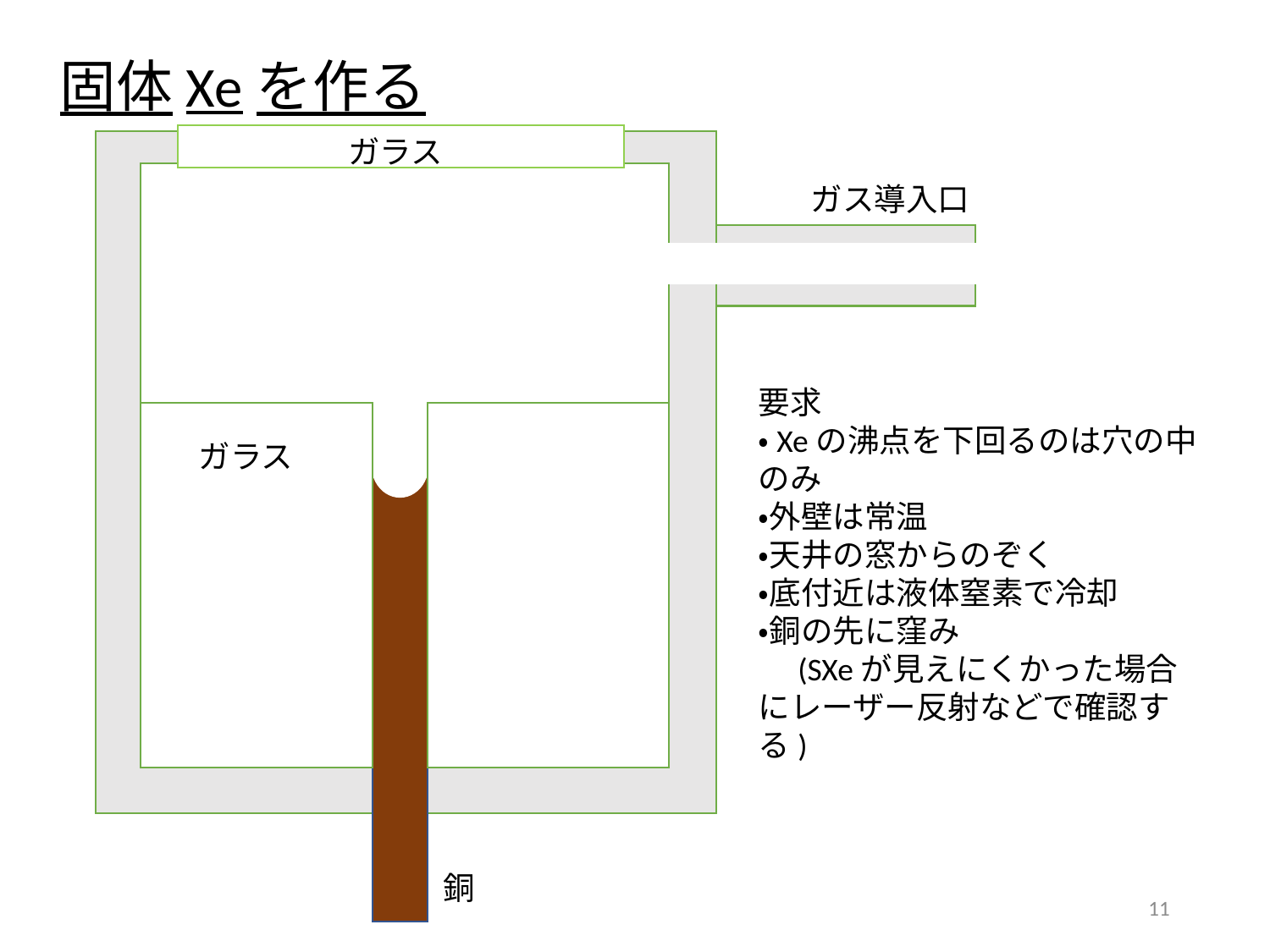

固体Xeを作る

ガラス

ガス導入口

要求
・Xeの沸点を下回るのは穴の中のみ
・外壁は常温
・天井の窓からのぞく
・底付近は液体窒素で冷却
・銅の先に窪み
　(SXeが見えにくかった場合にレーザー反射などで確認する)

ガラス

銅
11